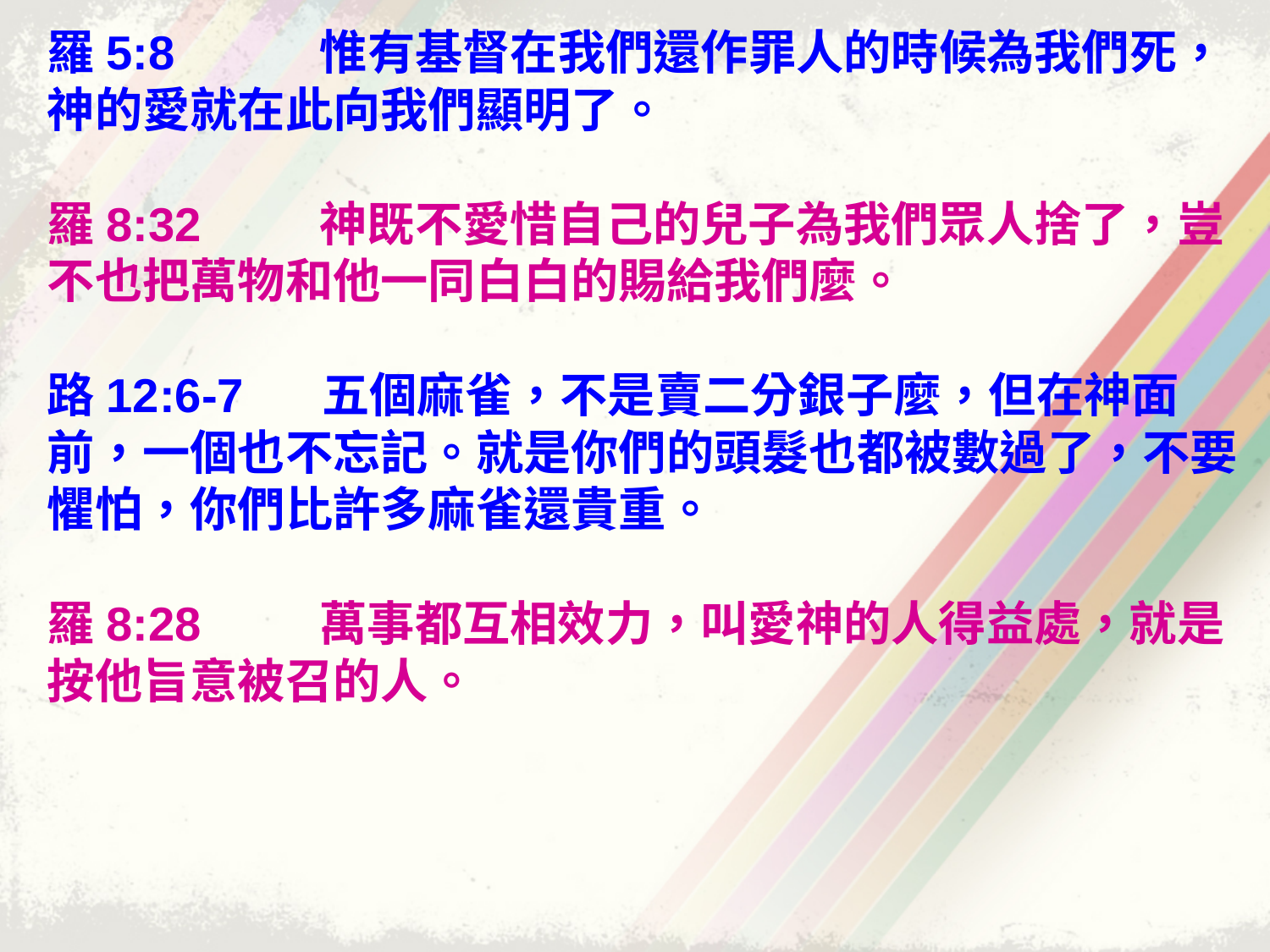

羅5:8          惟有基督在我們還作罪人的時候為我們死，神的愛就在此向我們顯明了。

羅8:32        神既不愛惜自己的兒子為我們眾人捨了，豈不也把萬物和他一同白白的賜給我們麼。

路12:6-7     五個麻雀，不是賣二分銀子麼，但在神面前，一個也不忘記。就是你們的頭髮也都被數過了，不要懼怕，你們比許多麻雀還貴重。

羅8:28        萬事都互相效力，叫愛神的人得益處，就是按他旨意被召的人。